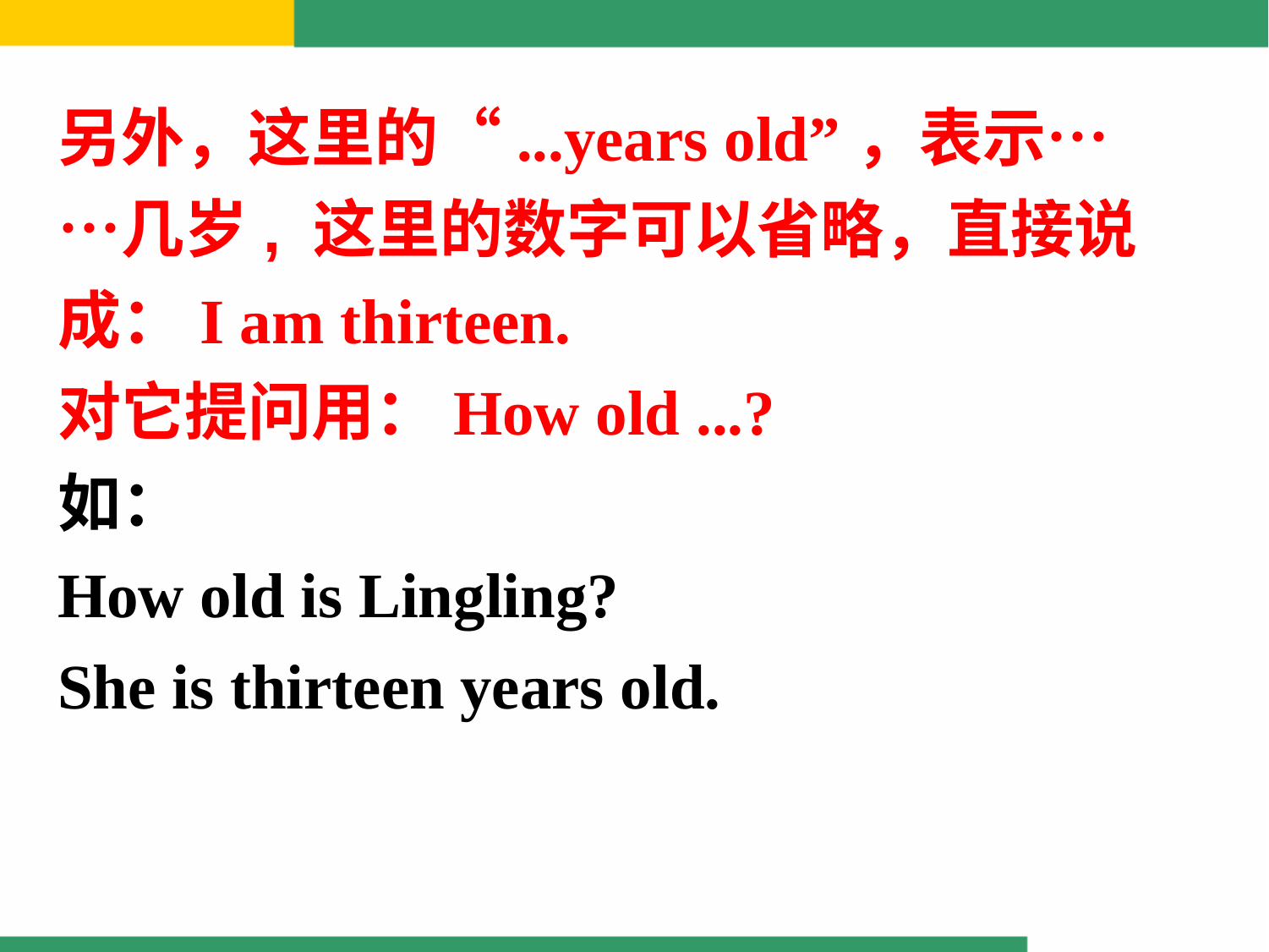

另外，这里的“...years old”，表示……几岁, 这里的数字可以省略，直接说成：I am thirteen.
对它提问用：How old ...?
如：
How old is Lingling?
She is thirteen years old.